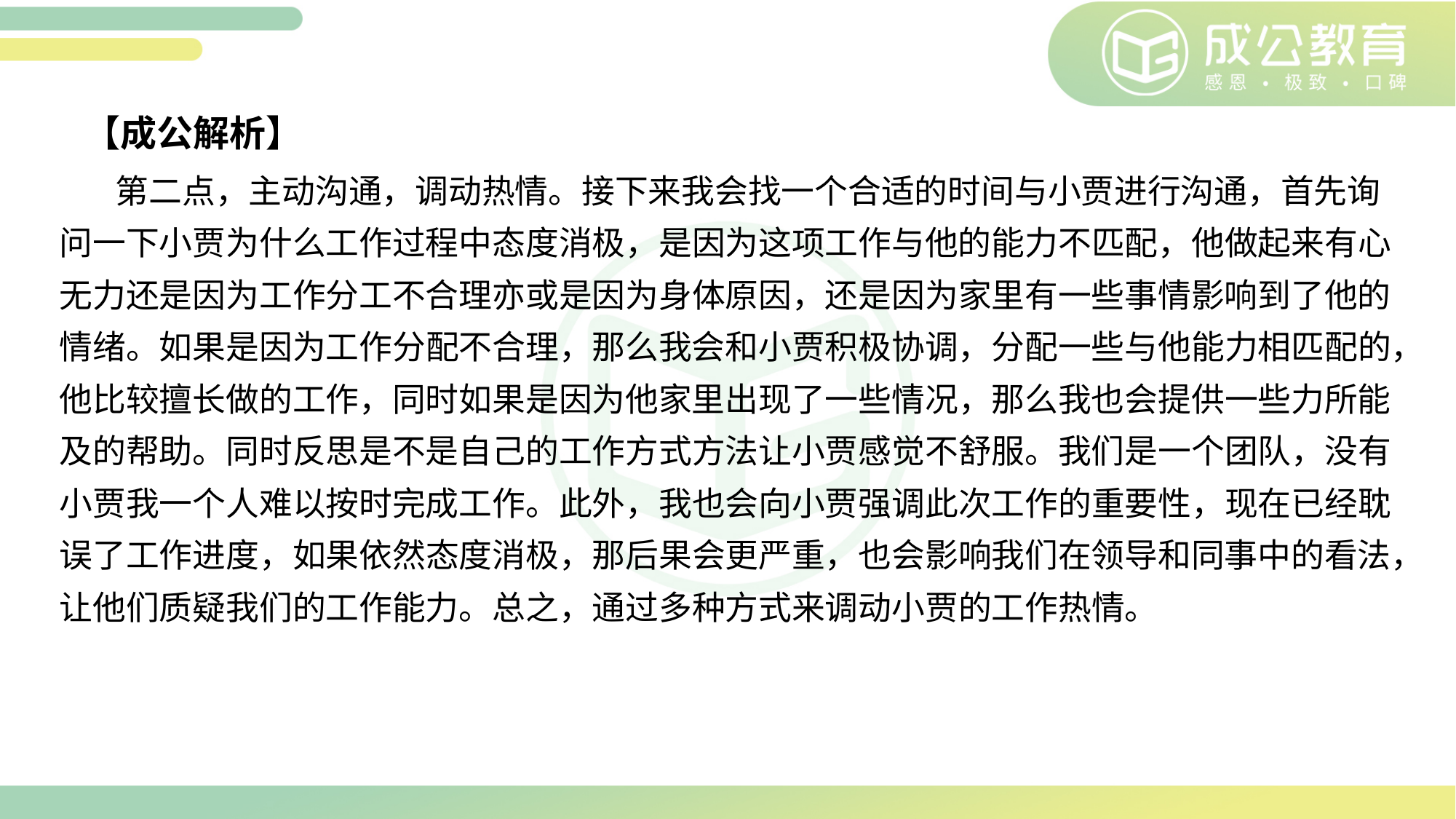

# 【成公解析】

  第二点，主动沟通，调动热情。接下来我会找一个合适的时间与小贾进行沟通，首先询问一下小贾为什么工作过程中态度消极，是因为这项工作与他的能力不匹配，他做起来有心无力还是因为工作分工不合理亦或是因为身体原因，还是因为家里有一些事情影响到了他的情绪。如果是因为工作分配不合理，那么我会和小贾积极协调，分配一些与他能力相匹配的，他比较擅长做的工作，同时如果是因为他家里出现了一些情况，那么我也会提供一些力所能及的帮助。同时反思是不是自己的工作方式方法让小贾感觉不舒服。我们是一个团队，没有小贾我一个人难以按时完成工作。此外，我也会向小贾强调此次工作的重要性，现在已经耽误了工作进度，如果依然态度消极，那后果会更严重，也会影响我们在领导和同事中的看法，让他们质疑我们的工作能力。总之，通过多种方式来调动小贾的工作热情。